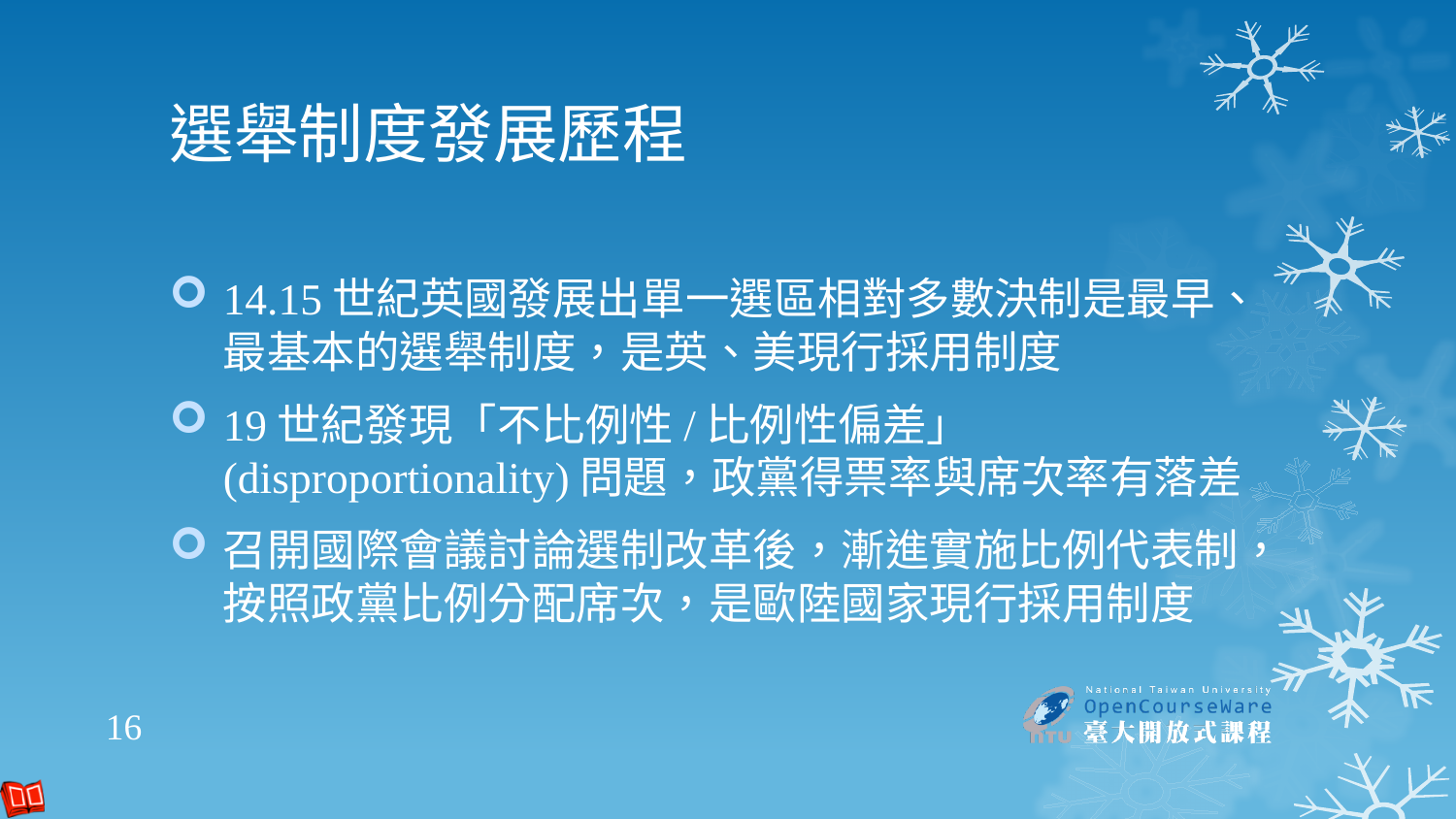

# 選舉制度發展歷程
14.15世紀英國發展出單一選區相對多數決制是最早、最基本的選舉制度，是英、美現行採用制度
19世紀發現「不比例性/比例性偏差」(disproportionality)問題，政黨得票率與席次率有落差
召開國際會議討論選制改革後，漸進實施比例代表制，按照政黨比例分配席次，是歐陸國家現行採用制度
16